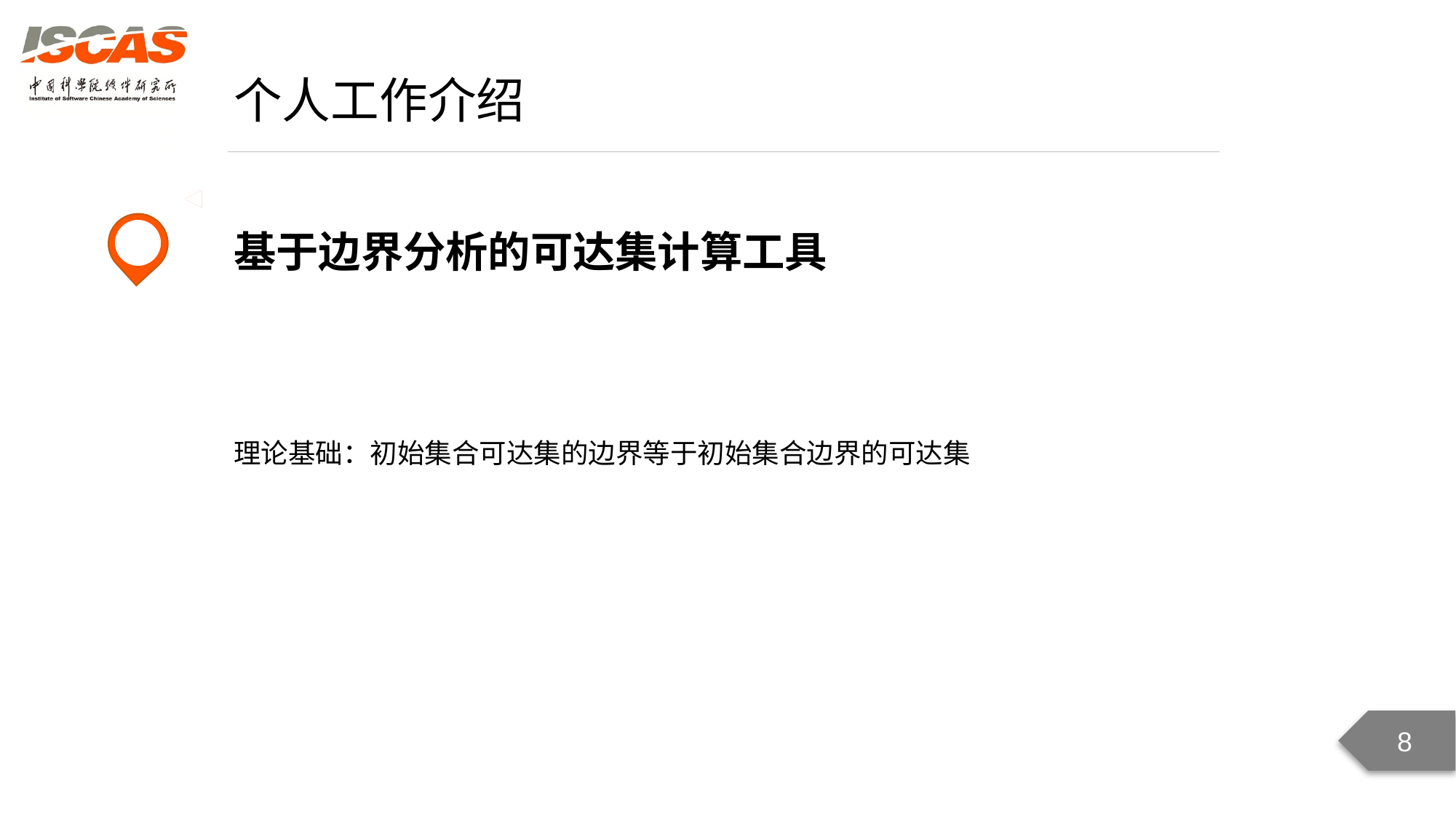

个人工作介绍

基于边界分析的可达集计算工具
理论基础：初始集合可达集的边界等于初始集合边界的可达集